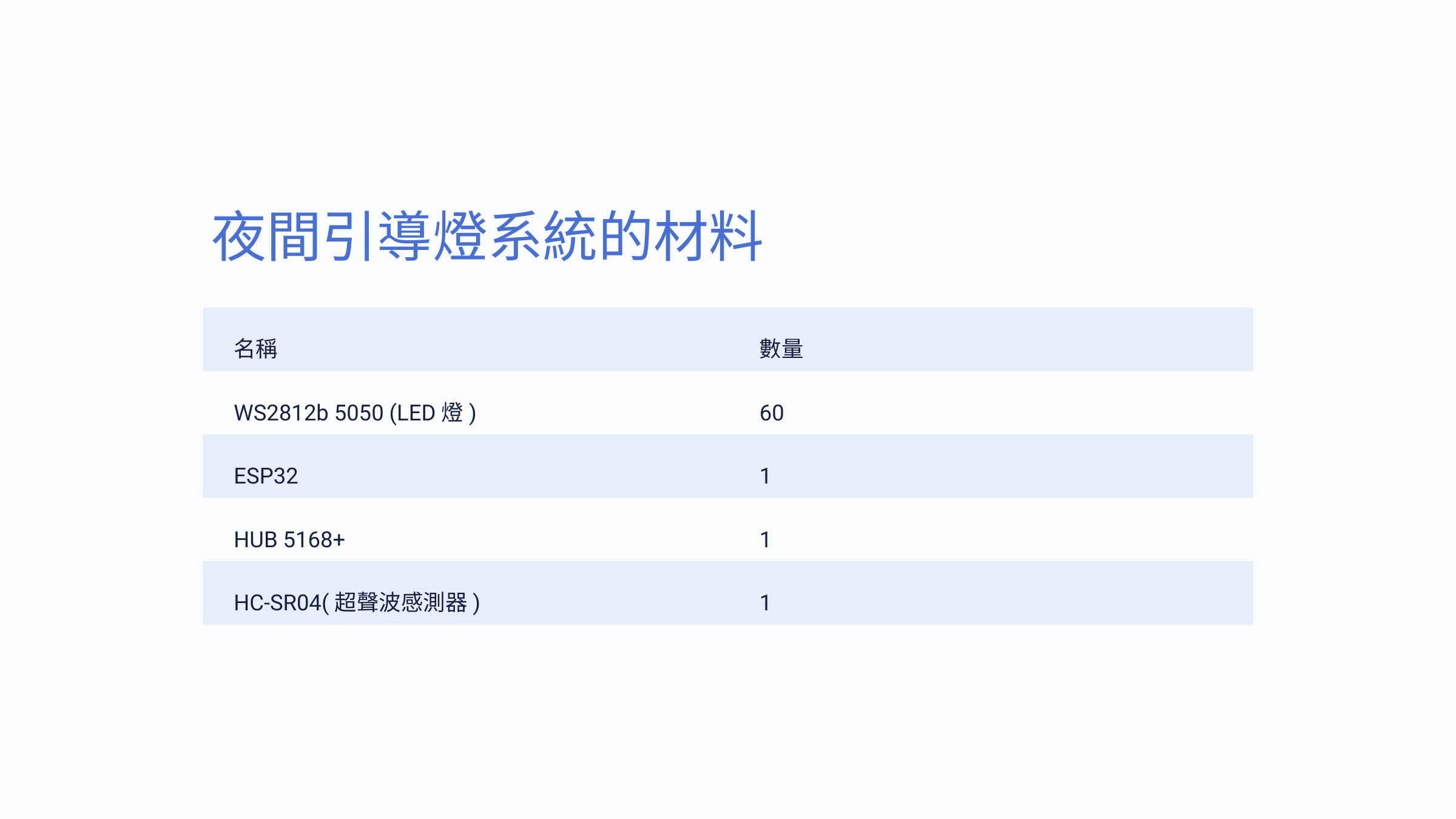

夜間引導燈系統的材料

名稱
數量
WS2812b 5050 (LED燈)
60

ESP32
1
HUB 5168+
1

HC-SR04(超聲波感測器)
1